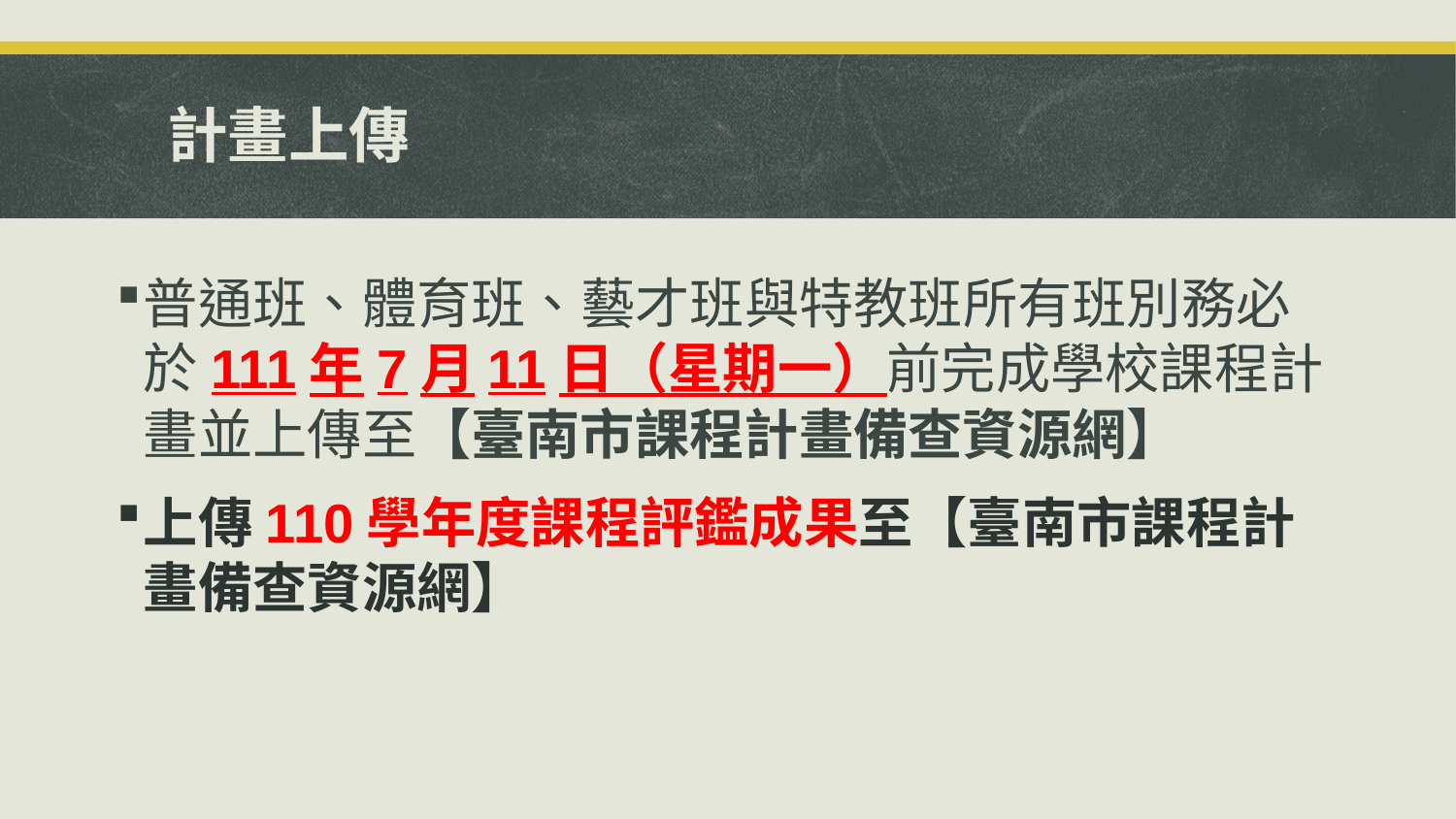

# 計畫上傳
普通班、體育班、藝才班與特教班所有班別務必於111年7月11日（星期一）前完成學校課程計畫並上傳至【臺南市課程計畫備查資源網】
上傳110學年度課程評鑑成果至【臺南市課程計畫備查資源網】